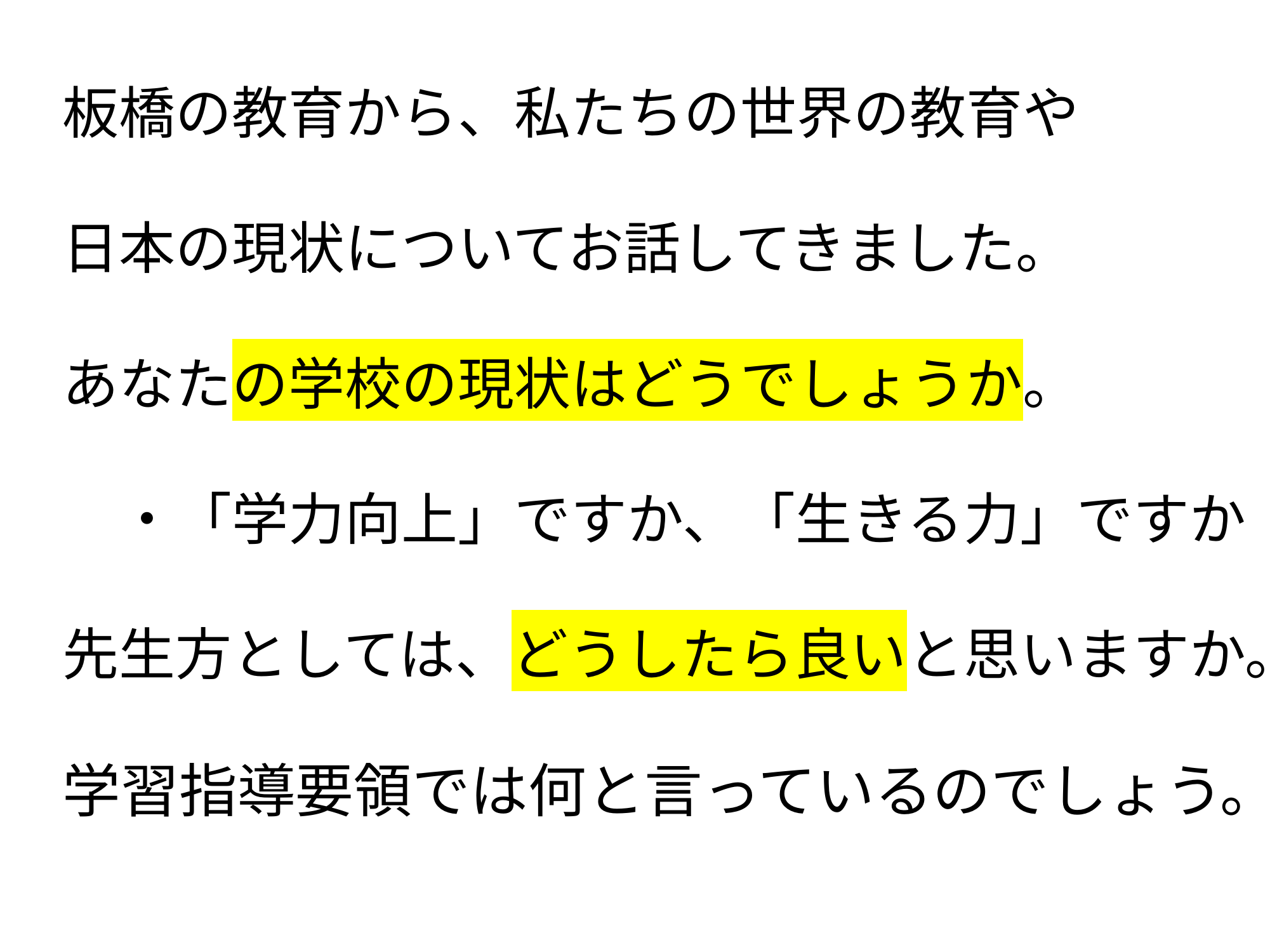

板橋の教育から、私たちの世界の教育や

日本の現状についてお話してきました。

あなたの学校の現状はどうでしょうか。

　・「学力向上」ですか、「生きる力」ですか

先生方としては、どうしたら良いと思いますか。

学習指導要領では何と言っているのでしょう。